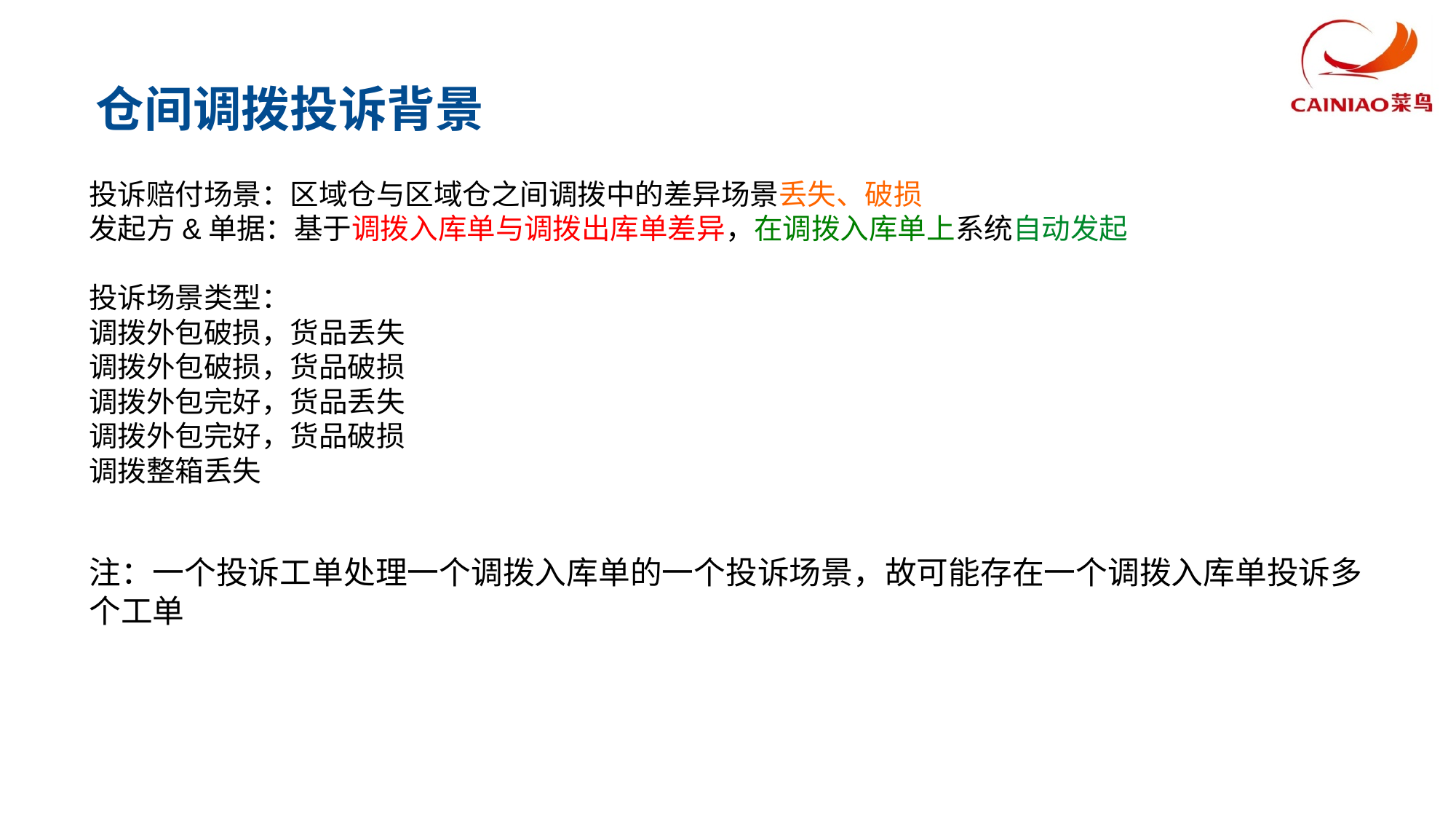

# 仓间调拨投诉背景
投诉赔付场景：区域仓与区域仓之间调拨中的差异场景丢失、破损
发起方&单据：基于调拨入库单与调拨出库单差异，在调拨入库单上系统自动发起

投诉场景类型：
调拨外包破损，货品丢失
调拨外包破损，货品破损
调拨外包完好，货品丢失
调拨外包完好，货品破损
调拨整箱丢失

注：一个投诉工单处理一个调拨入库单的一个投诉场景，故可能存在一个调拨入库单投诉多个工单